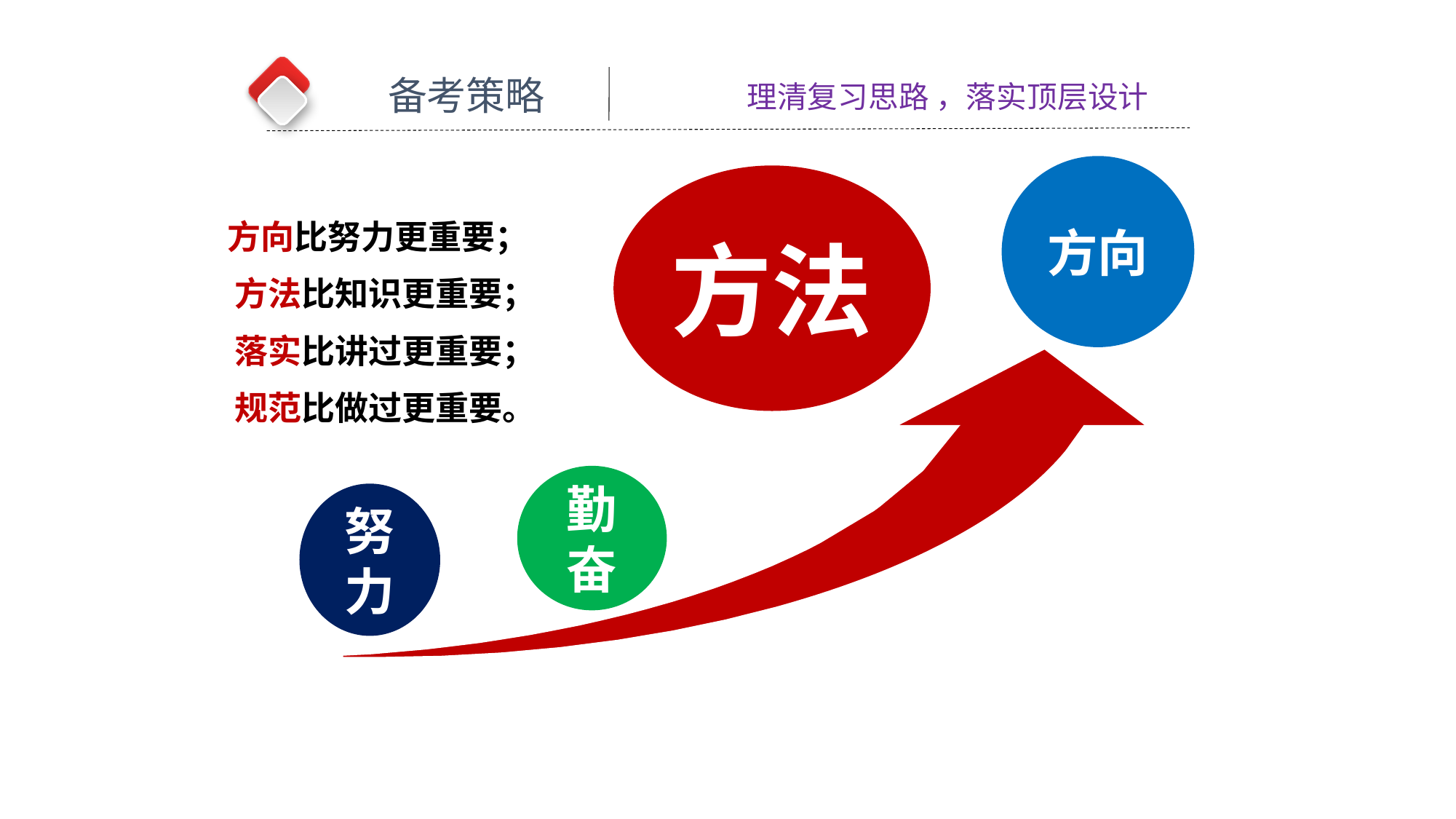

备考策略
理清复习思路 ，落实顶层设计

方向
方法
 方向比努力更重要；
  方法比知识更重要；
  落实比讲过更重要；
  规范比做过更重要。

勤奋
努力